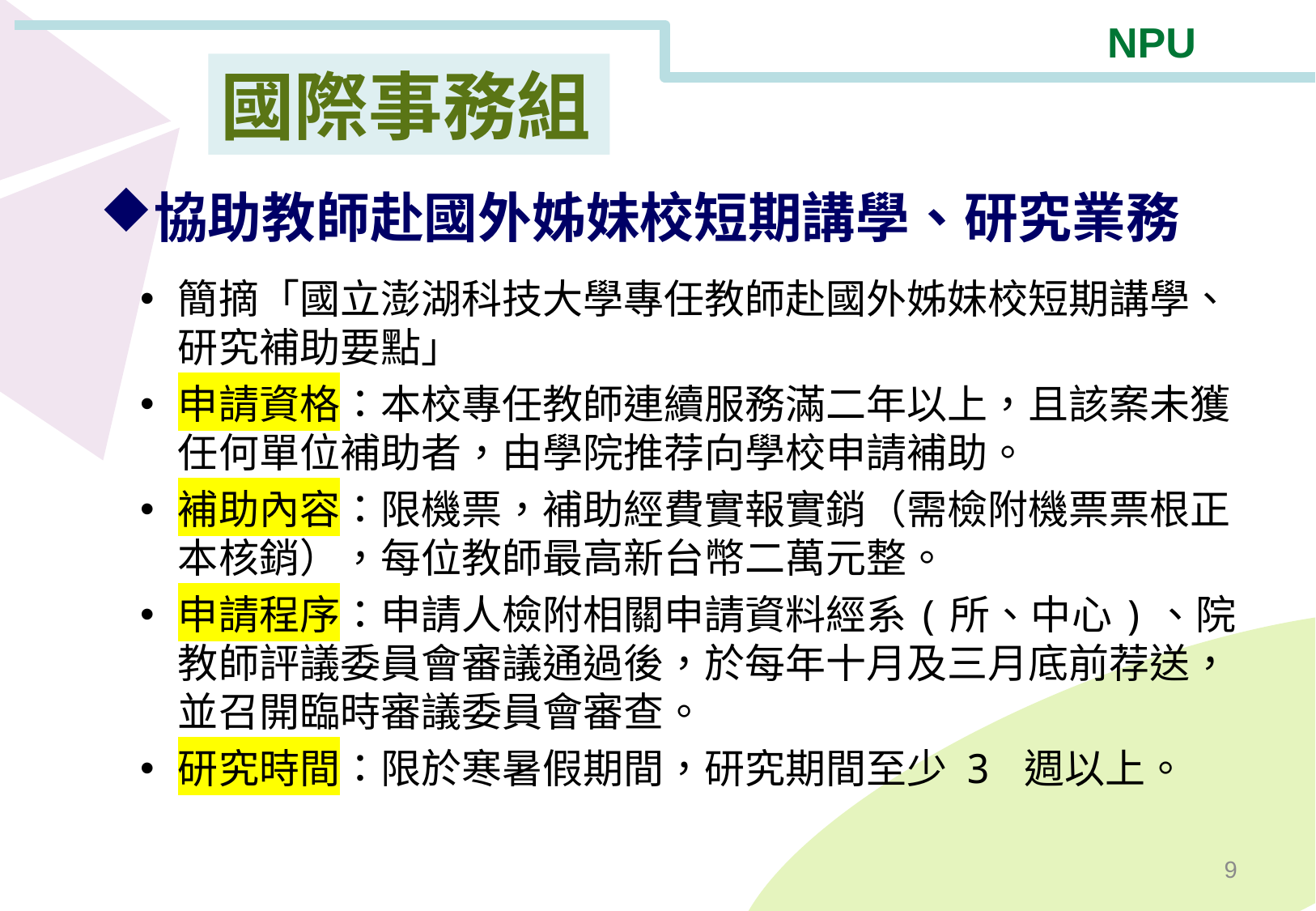

國際事務組
協助教師赴國外姊妹校短期講學、研究業務
簡摘「國立澎湖科技大學專任教師赴國外姊妹校短期講學、研究補助要點」
申請資格：本校專任教師連續服務滿二年以上，且該案未獲 任何單位補助者，由學院推荐向學校申請補助。
補助內容：限機票，補助經費實報實銷（需檢附機票票根正本核銷），每位教師最高新台幣二萬元整。
申請程序：申請人檢附相關申請資料經系(所、中心)、院教師評議委員會審議通過後，於每年十月及三月底前荐送，並召開臨時審議委員會審查。
研究時間：限於寒暑假期間，研究期間至少 3 週以上。
9